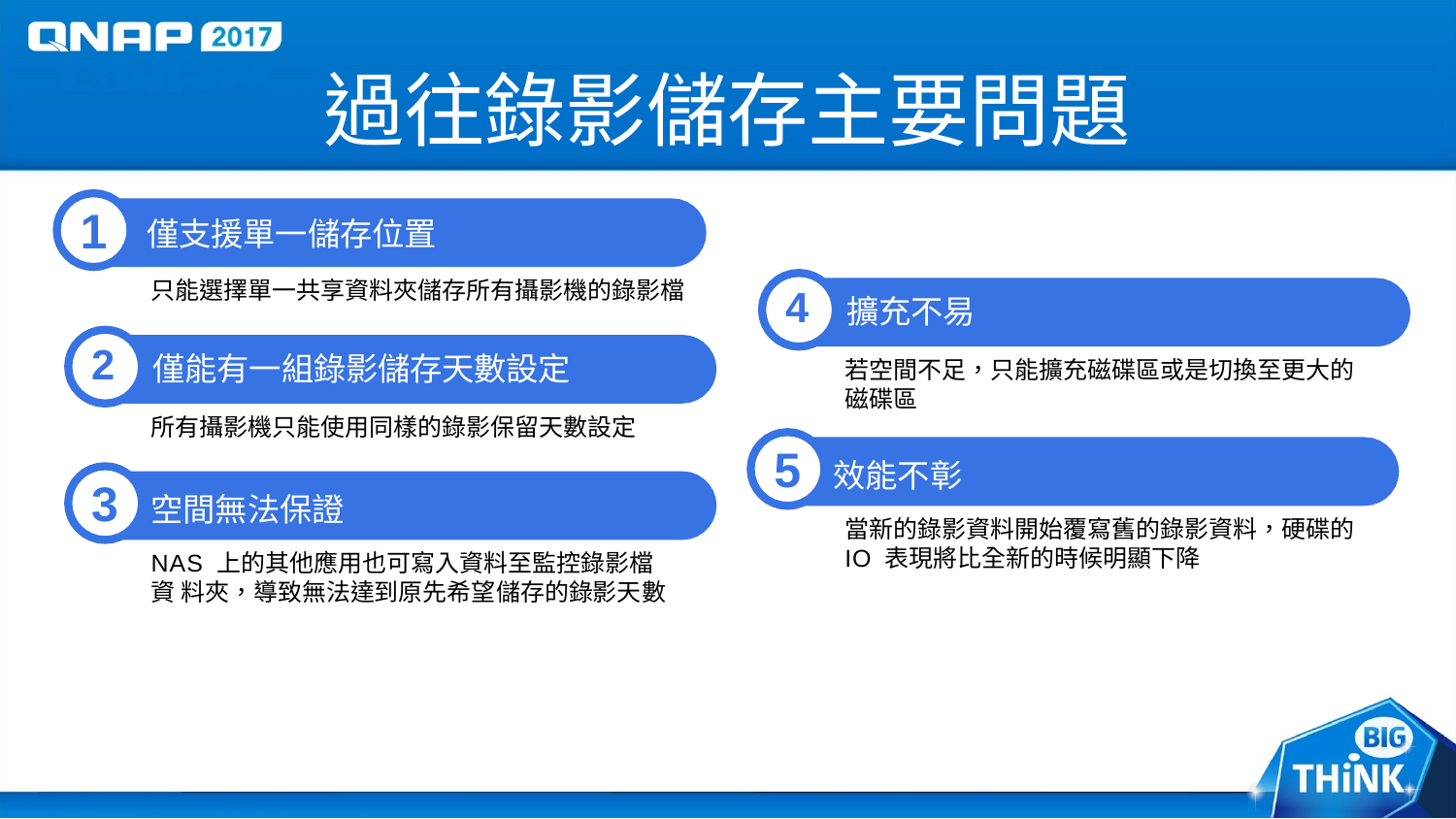

# 過往錄影儲存主要問題

1

僅支援單一儲存位置

只能選擇單一共享資料夾儲存所有攝影機的錄影檔

4	擴充不易
若空間不足，只能擴充磁碟區或是切換至更大的 磁碟區

2	僅能有一組錄影儲存天數設定
所有攝影機只能使用同樣的錄影保留天數設定

5

效能不彰
當新的錄影資料開始覆寫舊的錄影資料，硬碟的
IO 表現將比全新的時候明顯下降

3

空間無法保證
NAS 上的其他應用也可寫入資料至監控錄影檔資 料夾，導致無法達到原先希望儲存的錄影天數